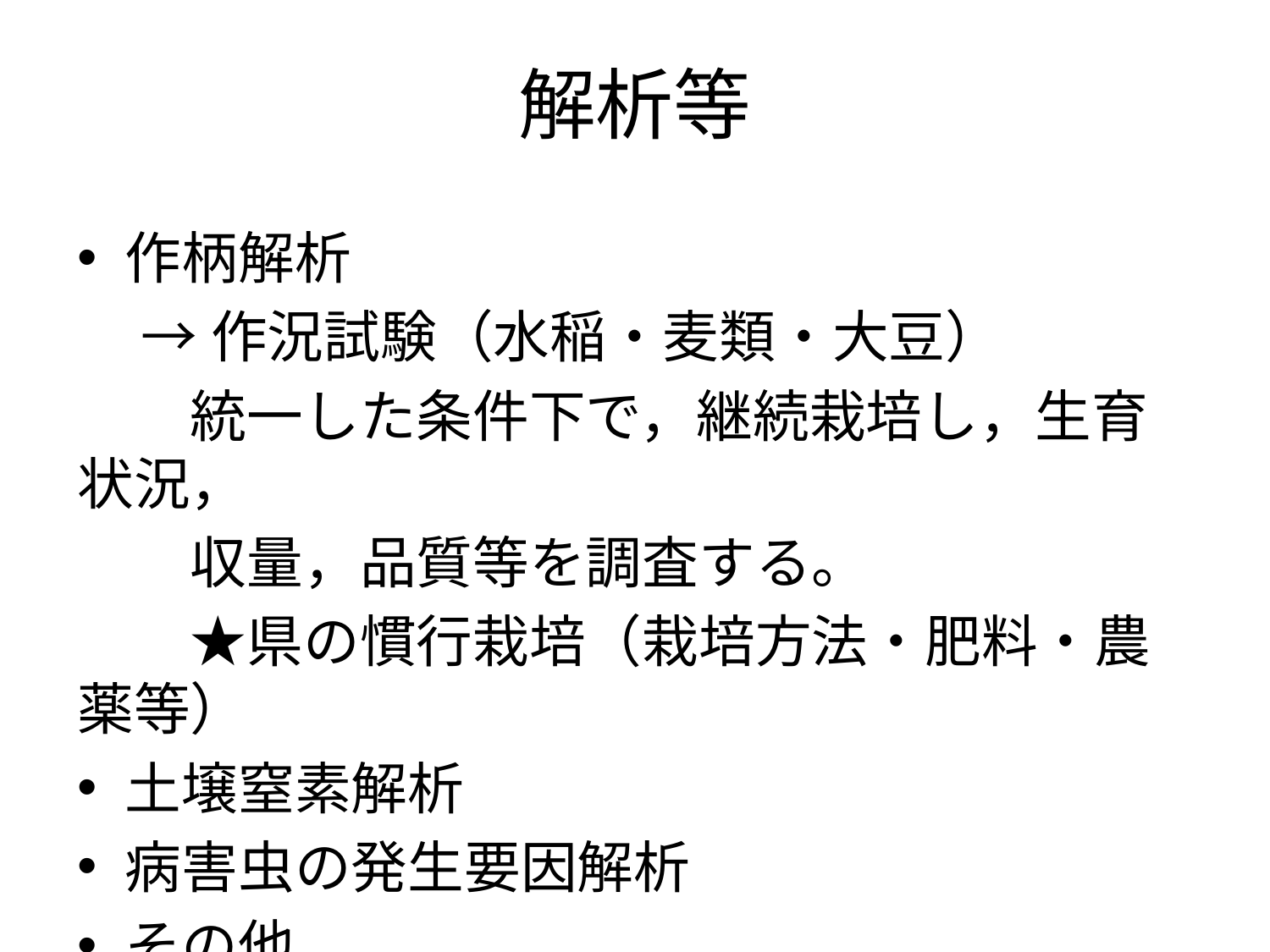

# 解析等
作柄解析
     →作況試験（水稲・麦類・大豆）
　　統一した条件下で，継続栽培し，生育状況，
　　収量，品質等を調査する。
　　★県の慣行栽培（栽培方法・肥料・農薬等）
土壌窒素解析
病害虫の発生要因解析
その他